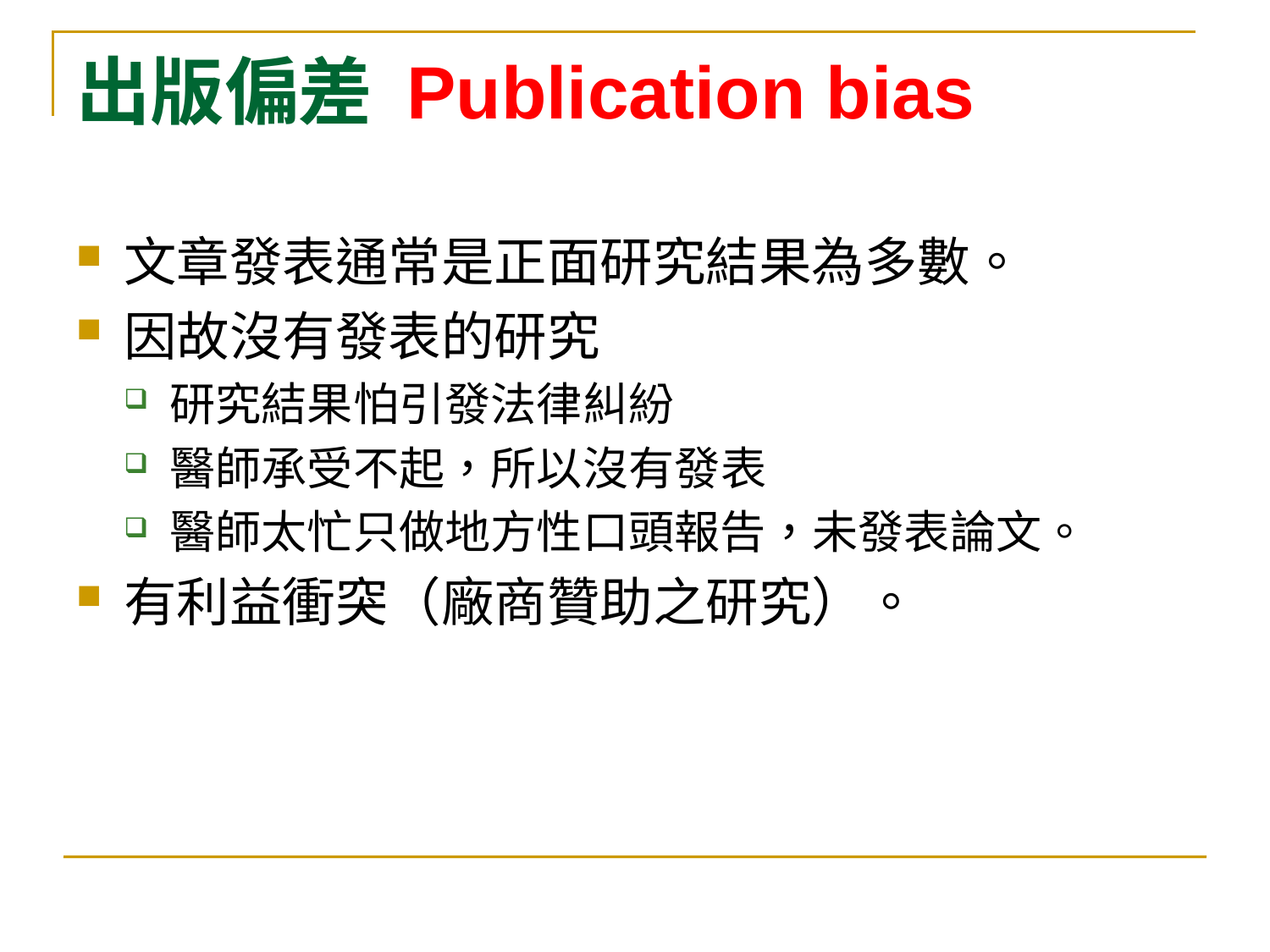

# 出版偏差 Publication bias
文章發表通常是正面研究結果為多數。
因故沒有發表的研究
研究結果怕引發法律糾紛
醫師承受不起，所以沒有發表
醫師太忙只做地方性口頭報告，未發表論文。
有利益衝突（廠商贊助之研究）。